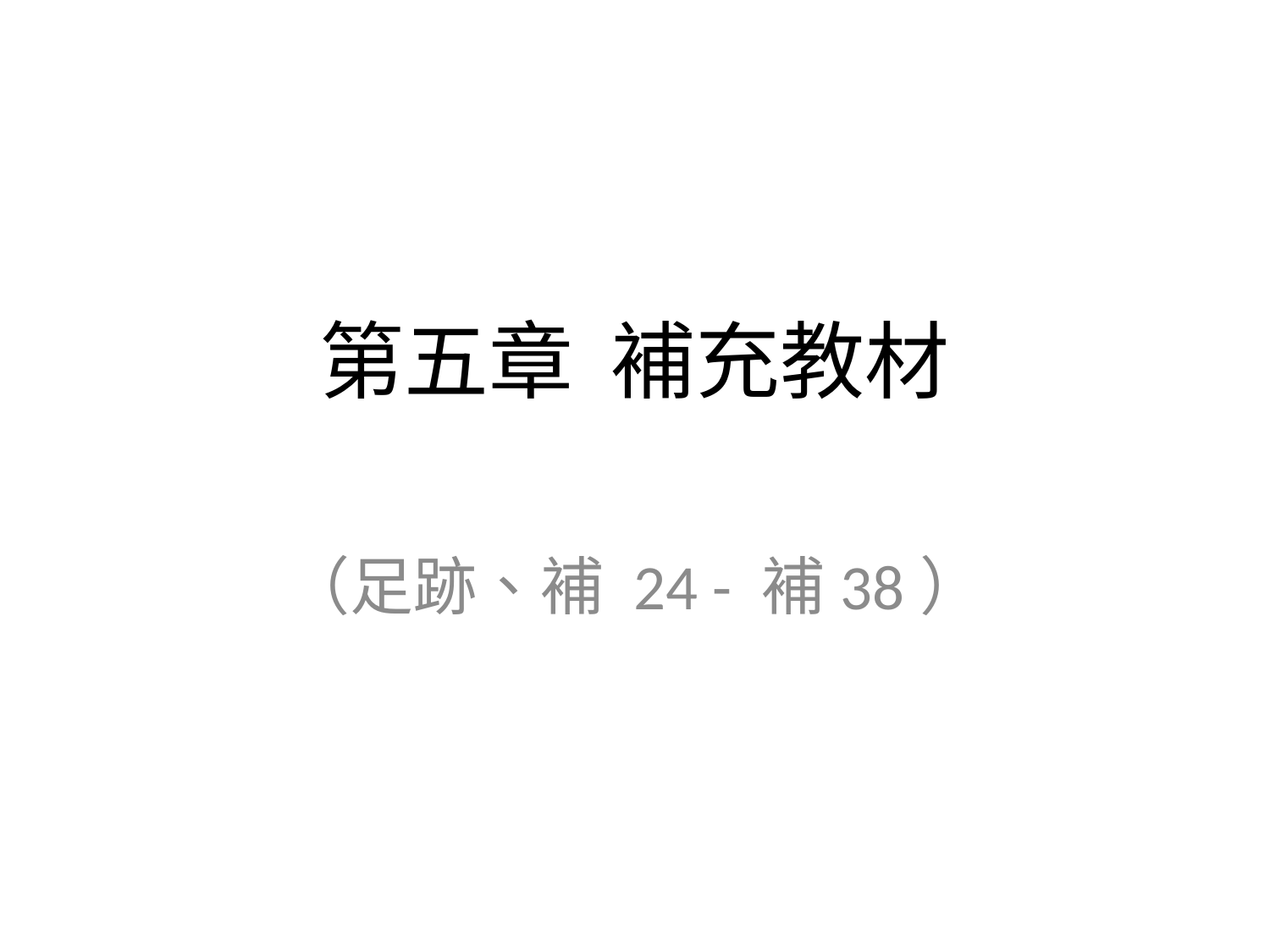

# 第五章  補充教材
（足跡、補 24 - 補38）